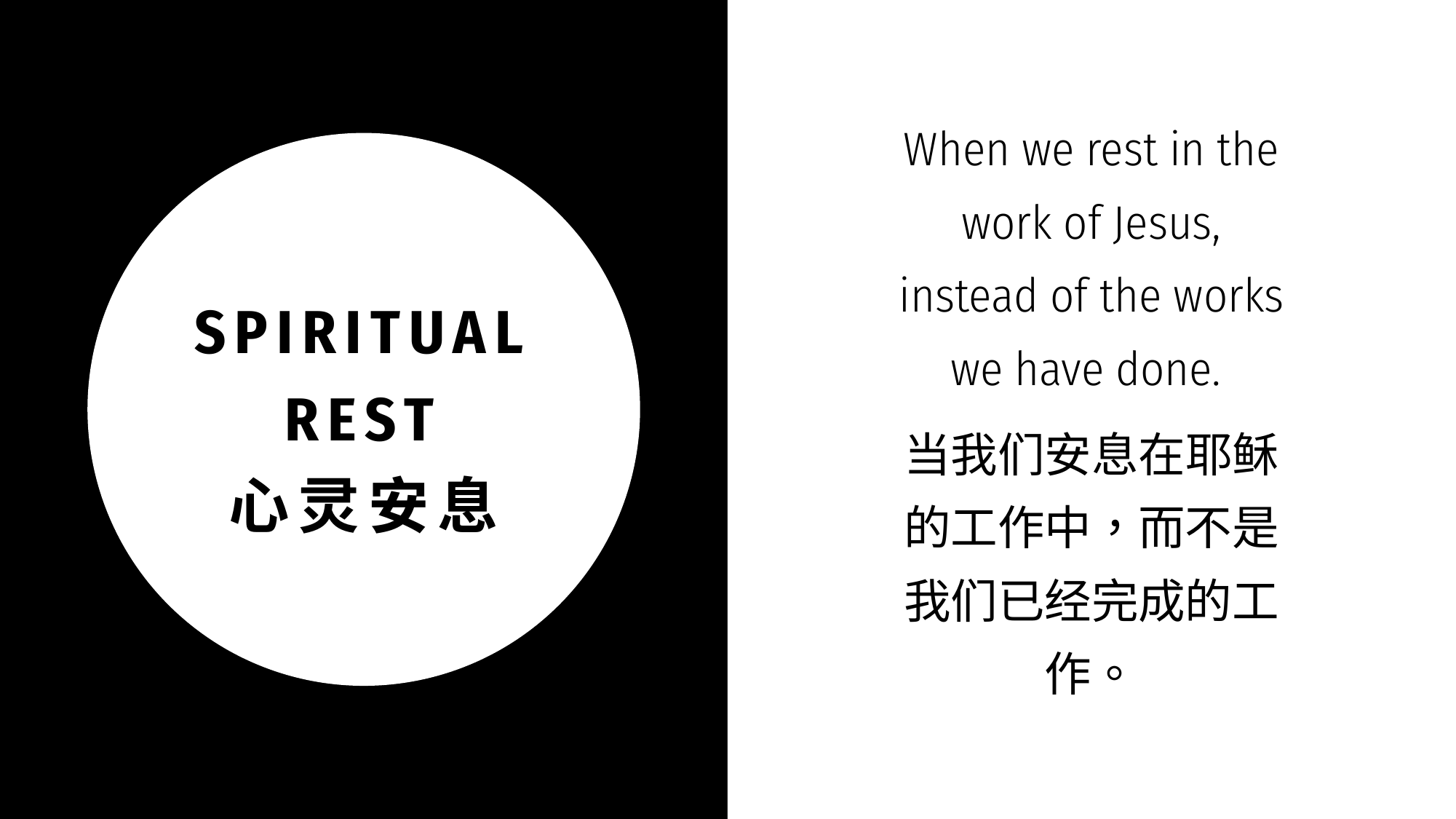

When we rest in the work of Jesus, instead of the works we have done.
当我们安息在耶稣的工作中，而不是我们已经完成的工作。

# Spiritual Rest 心灵安息